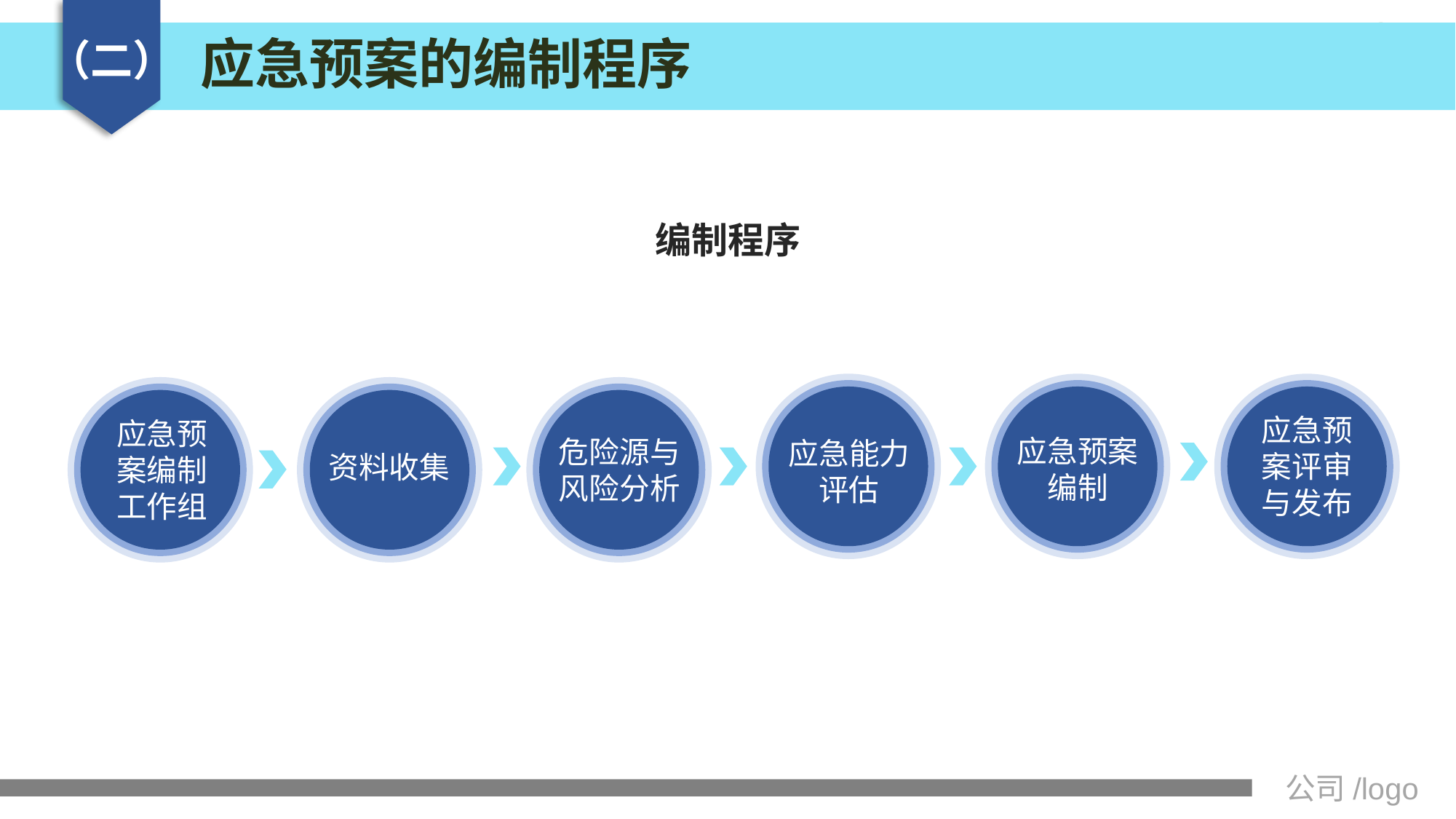

应急预案的编制程序
（二）
编制程序

应急预案评审与发布
应急预案编制工作组
应急预案编制
危险源与风险分析
应急能力评估
资料收集

公司/logo